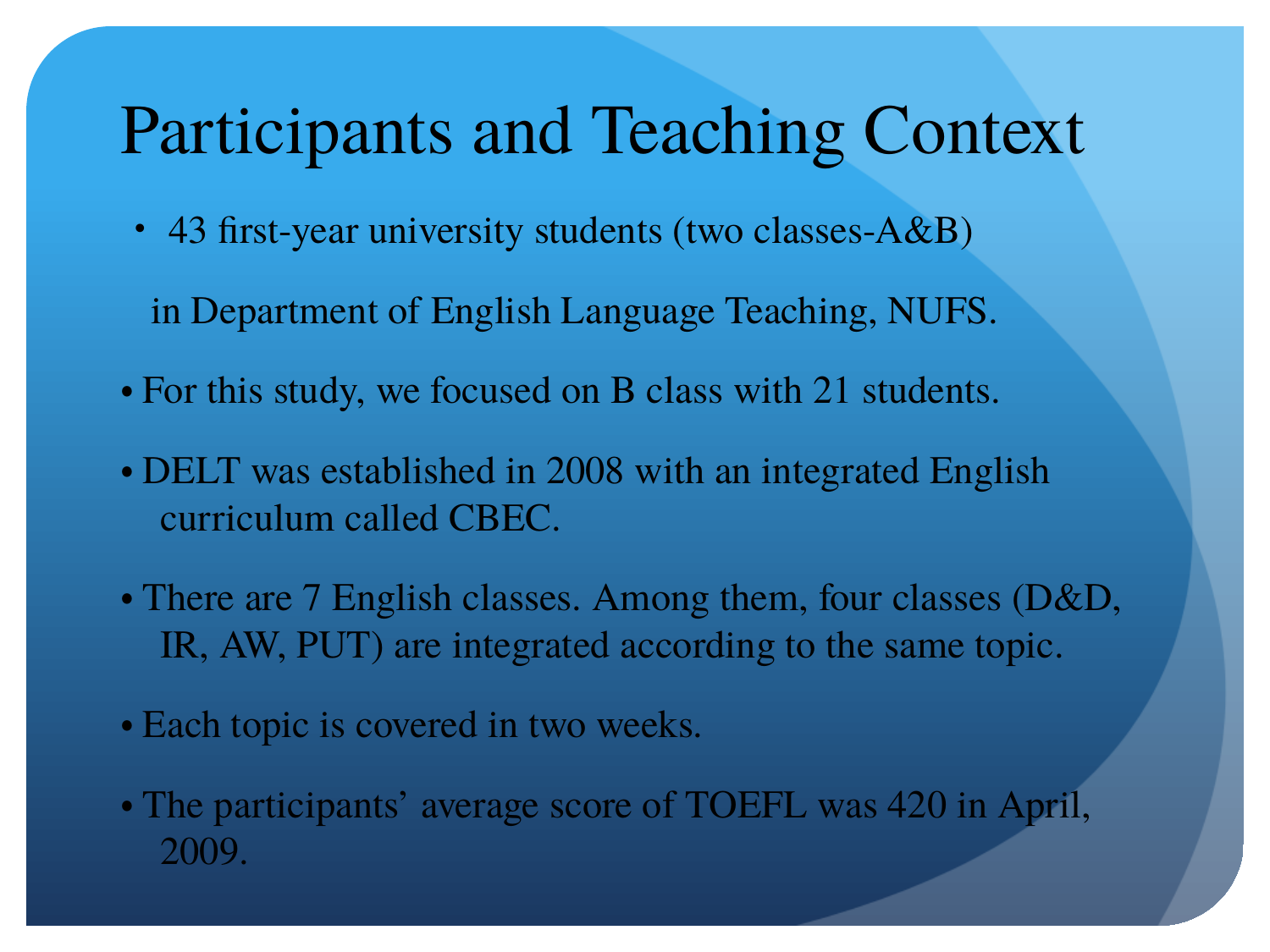

# Participants and Teaching Context
・43 first-year university students (two classes-A&B)
   in Department of English Language Teaching, NUFS.
・For this study, we focused on B class with 21 students.
・DELT was established in 2008 with an integrated English curriculum called CBEC.
・There are 7 English classes. Among them, four classes (D&D, IR, AW, PUT) are integrated according to the same topic.
・Each topic is covered in two weeks.
・The participants’ average score of TOEFL was 420 in April, 2009.